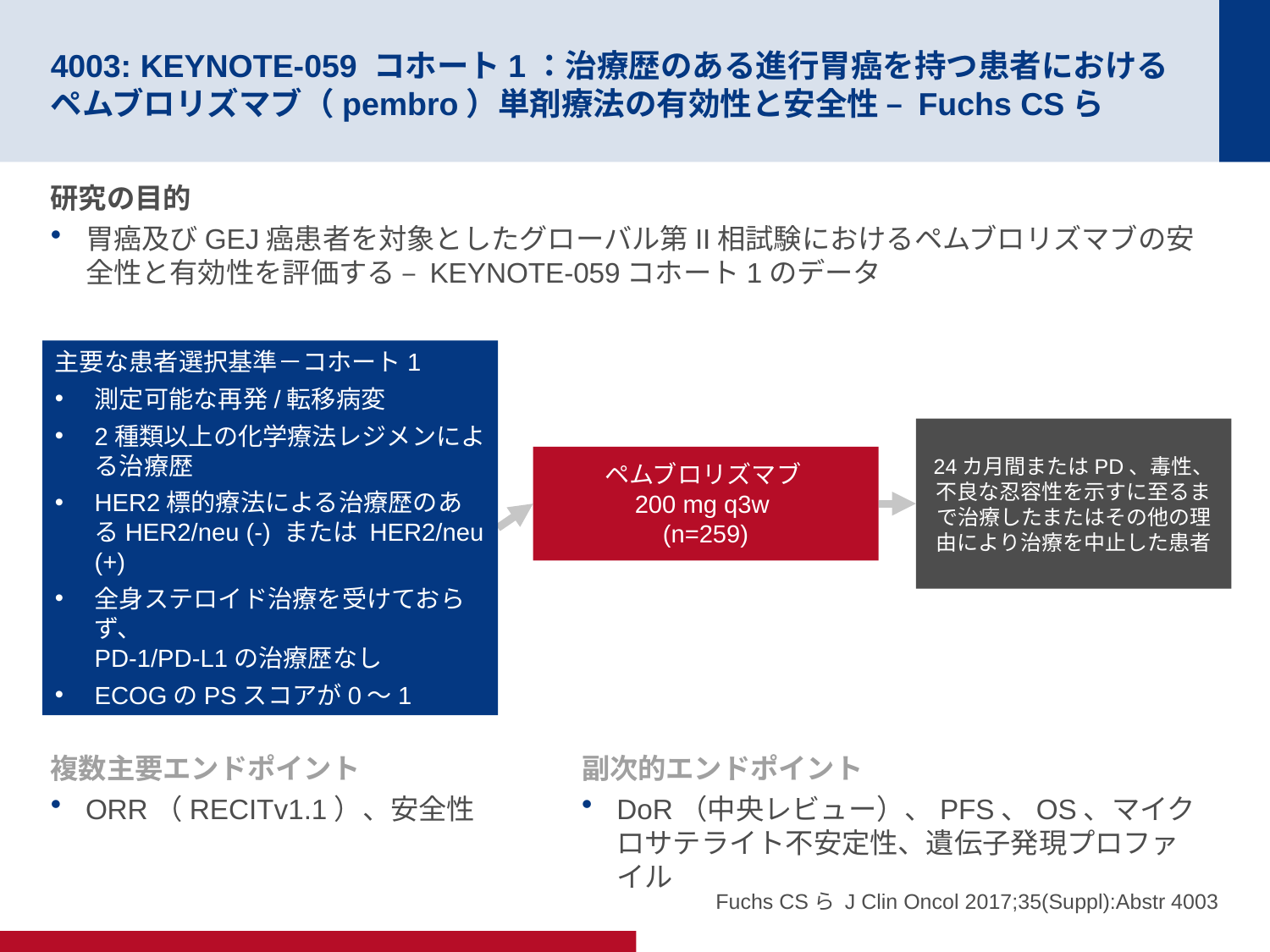

# 4003: KEYNOTE-059 コホート1：治療歴のある進行胃癌を持つ患者におけるペムブロリズマブ（pembro）単剤療法の有効性と安全性 – Fuchs CSら
研究の目的
胃癌及びGEJ癌患者を対象としたグローバル第II相試験におけるペムブロリズマブの安全性と有効性を評価する – KEYNOTE-059コホート1のデータ
主要な患者選択基準－コホート1
測定可能な再発/転移病変
2種類以上の化学療法レジメンによる治療歴
HER2標的療法による治療歴のあるHER2/neu (-) または HER2/neu (+)
全身ステロイド治療を受けておらず、
PD-1/PD-L1の治療歴なし
ECOGのPSスコアが0～1
24カ月間またはPD、毒性、不良な忍容性を示すに至るまで治療したまたはその他の理由により治療を中止した患者
ペムブロリズマブ
200 mg q3w
(n=259)
複数主要エンドポイント
ORR（RECITv1.1）、安全性
副次的エンドポイント
DoR（中央レビュー）、PFS、OS、マイクロサテライト不安定性、遺伝子発現プロファイル
Fuchs CSら J Clin Oncol 2017;35(Suppl):Abstr 4003